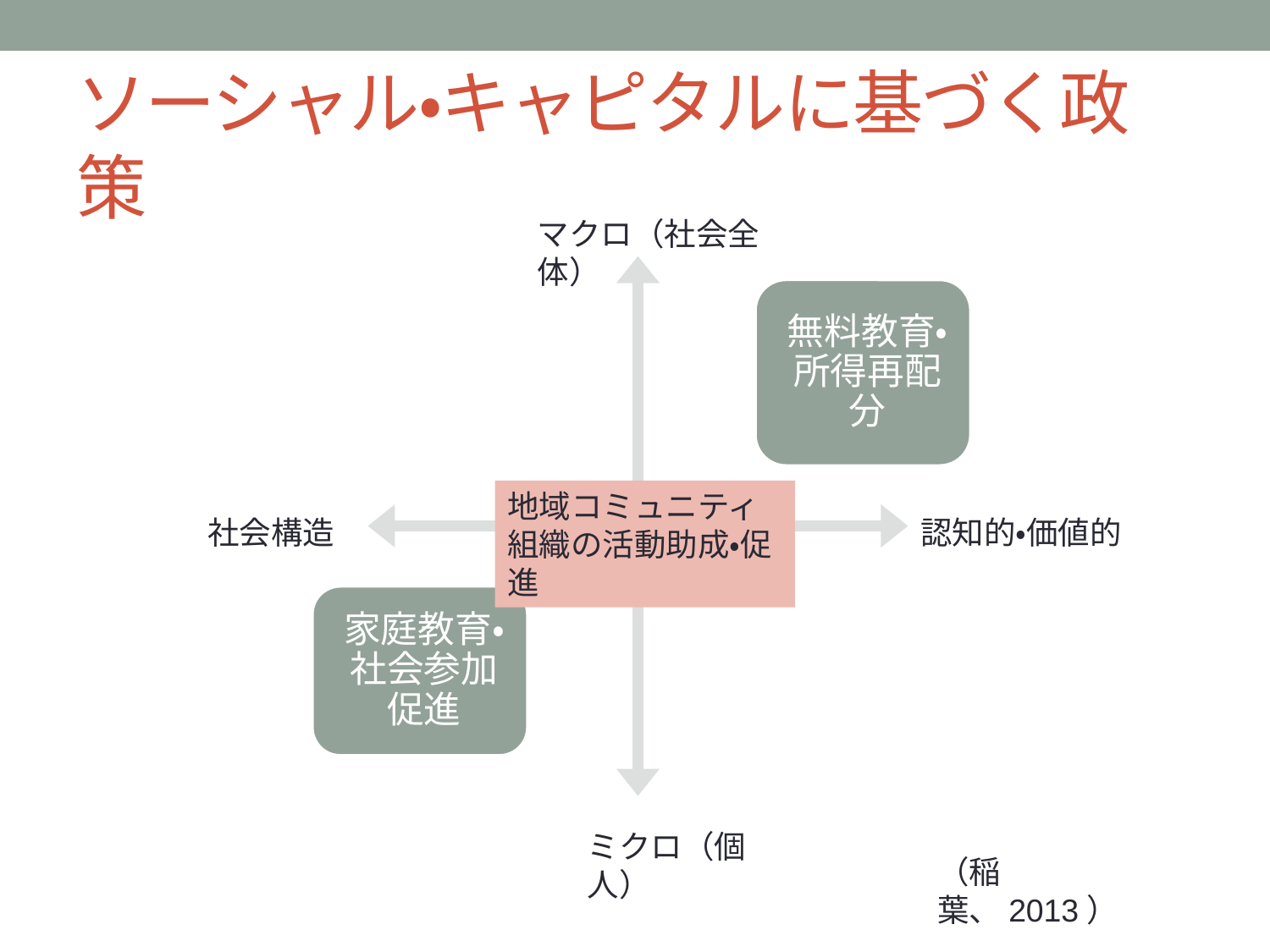

# ソーシャル・キャピタルに基づく政策
マクロ（社会全体）

無料教育・所得再配分
家庭教育・社会参加促進
地域コミュニティ組織の活動助成・促進
社会構造
認知的・価値的
ミクロ（個人）
（稲葉、2013）